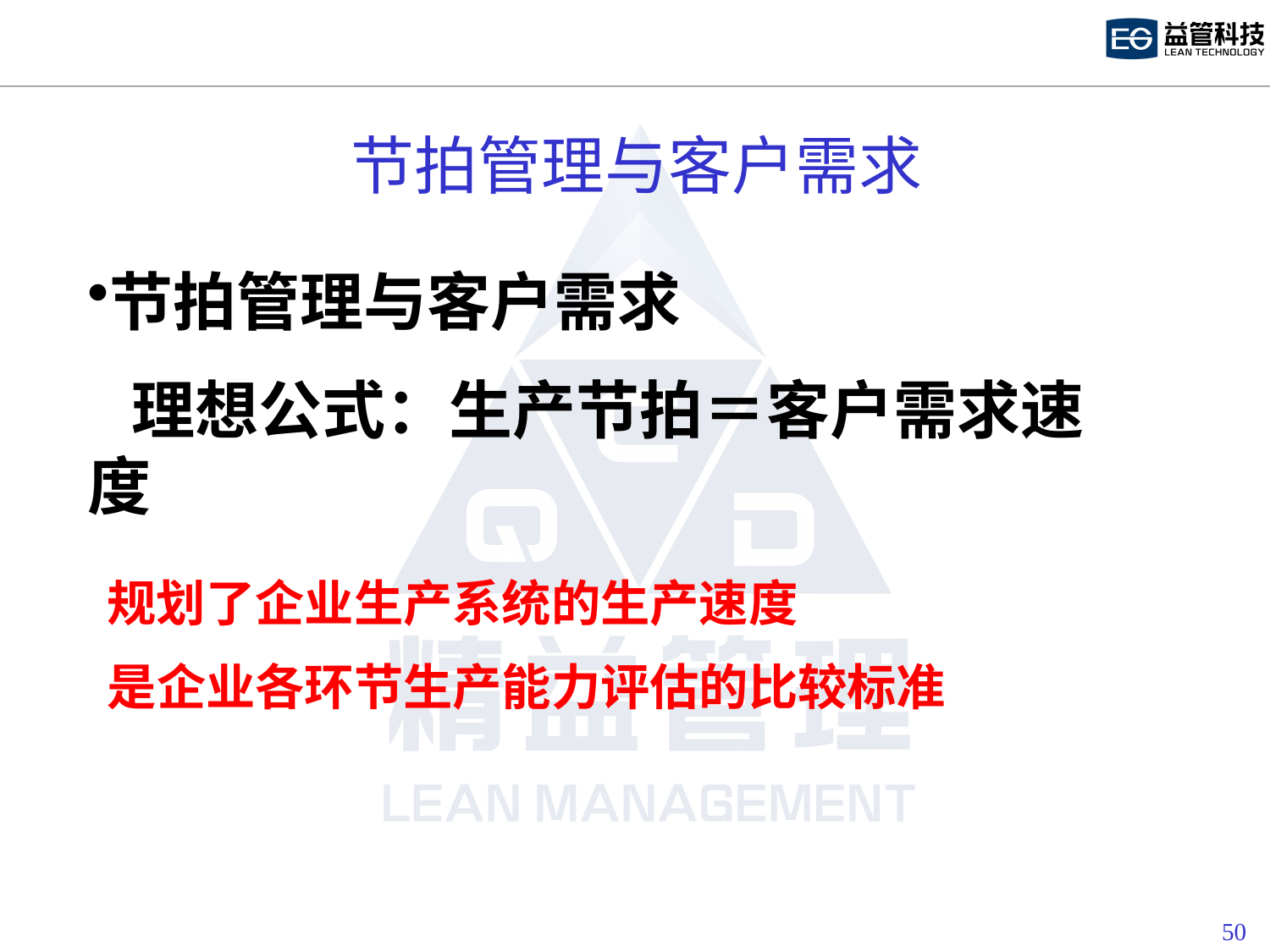

# 节拍管理与客户需求
节拍管理与客户需求
  理想公式：生产节拍＝客户需求速度
规划了企业生产系统的生产速度
是企业各环节生产能力评估的比较标准